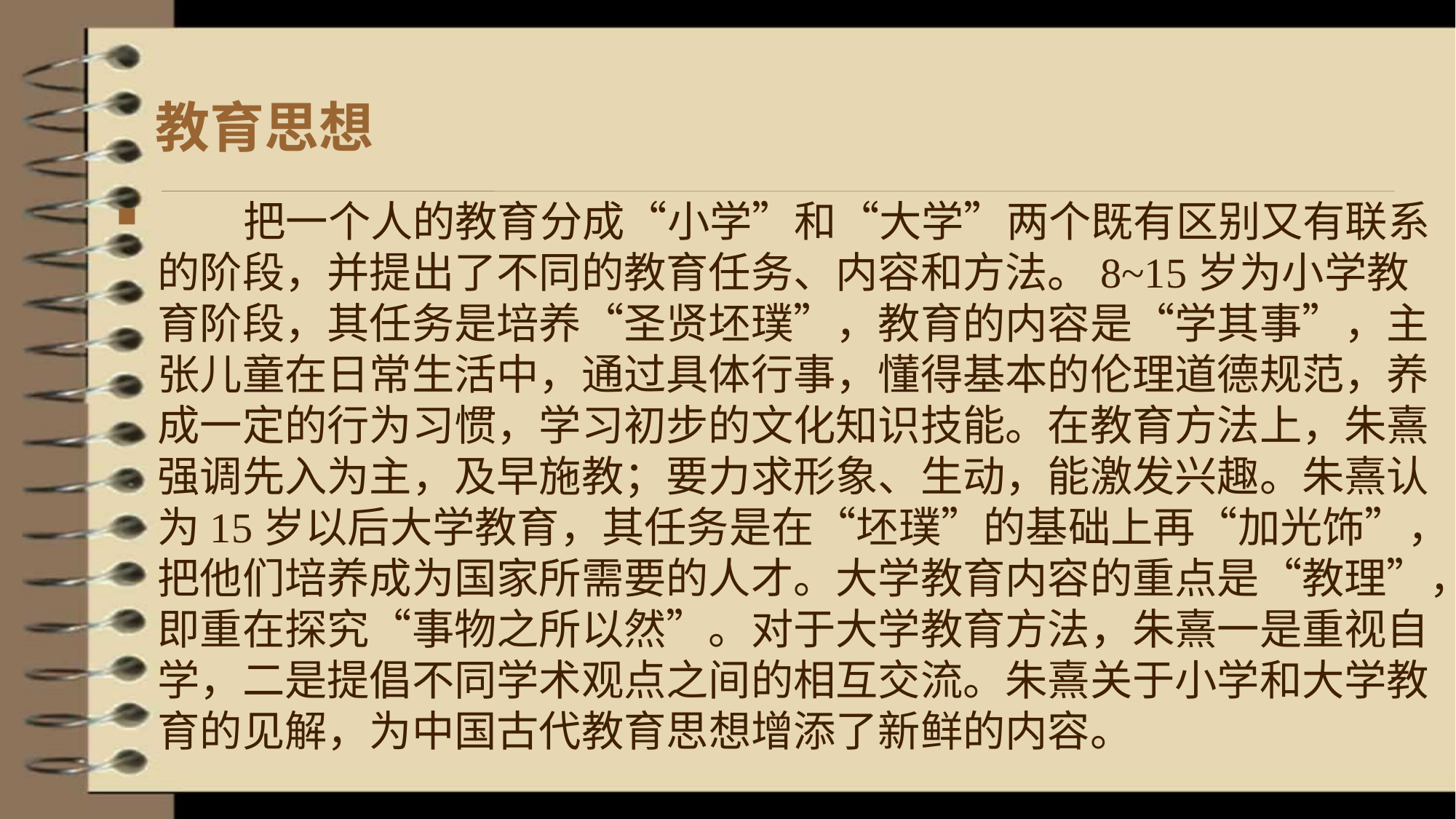

# 教育思想
        把一个人的教育分成“小学”和“大学”两个既有区别又有联系的阶段，并提出了不同的教育任务、内容和方法。8~15岁为小学教育阶段，其任务是培养“圣贤坯璞”，教育的内容是“学其事”，主张儿童在日常生活中，通过具体行事，懂得基本的伦理道德规范，养成一定的行为习惯，学习初步的文化知识技能。在教育方法上，朱熹强调先入为主，及早施教；要力求形象、生动，能激发兴趣。朱熹认为15岁以后大学教育，其任务是在“坯璞”的基础上再“加光饰”，把他们培养成为国家所需要的人才。大学教育内容的重点是“教理”，即重在探究“事物之所以然”。对于大学教育方法，朱熹一是重视自学，二是提倡不同学术观点之间的相互交流。朱熹关于小学和大学教育的见解，为中国古代教育思想增添了新鲜的内容。